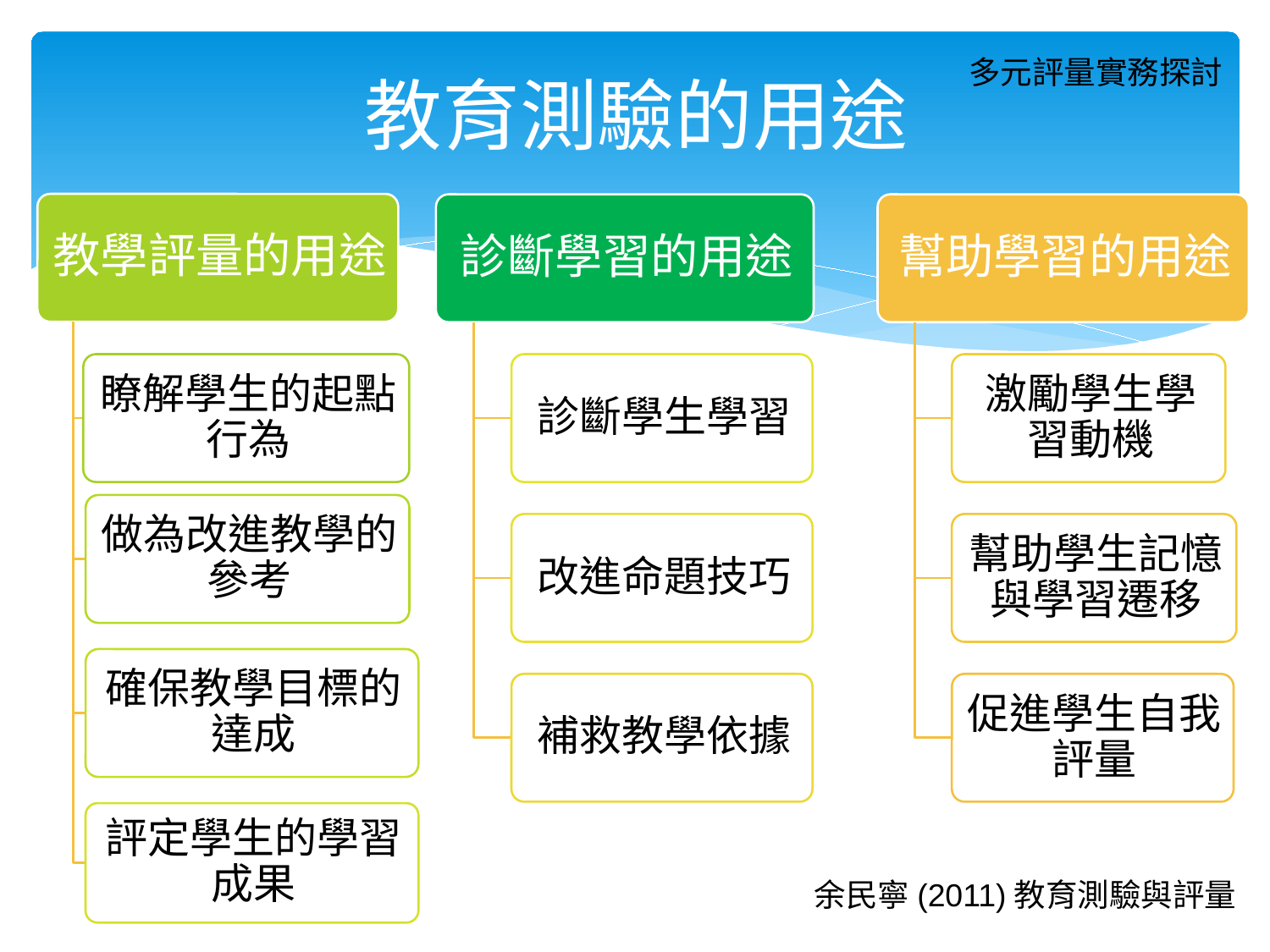

# 教育測驗的用途
多元評量實務探討
教學評量的用途
瞭解學生的起點行為
做為改進教學的參考
確保教學目標的達成
評定學生的學習成果
診斷學習的用途
診斷學生學習
改進命題技巧
補救教學依據
幫助學習的用途
激勵學生學習動機
幫助學生記憶與學習遷移
促進學生自我評量
余民寧(2011)教育測驗與評量